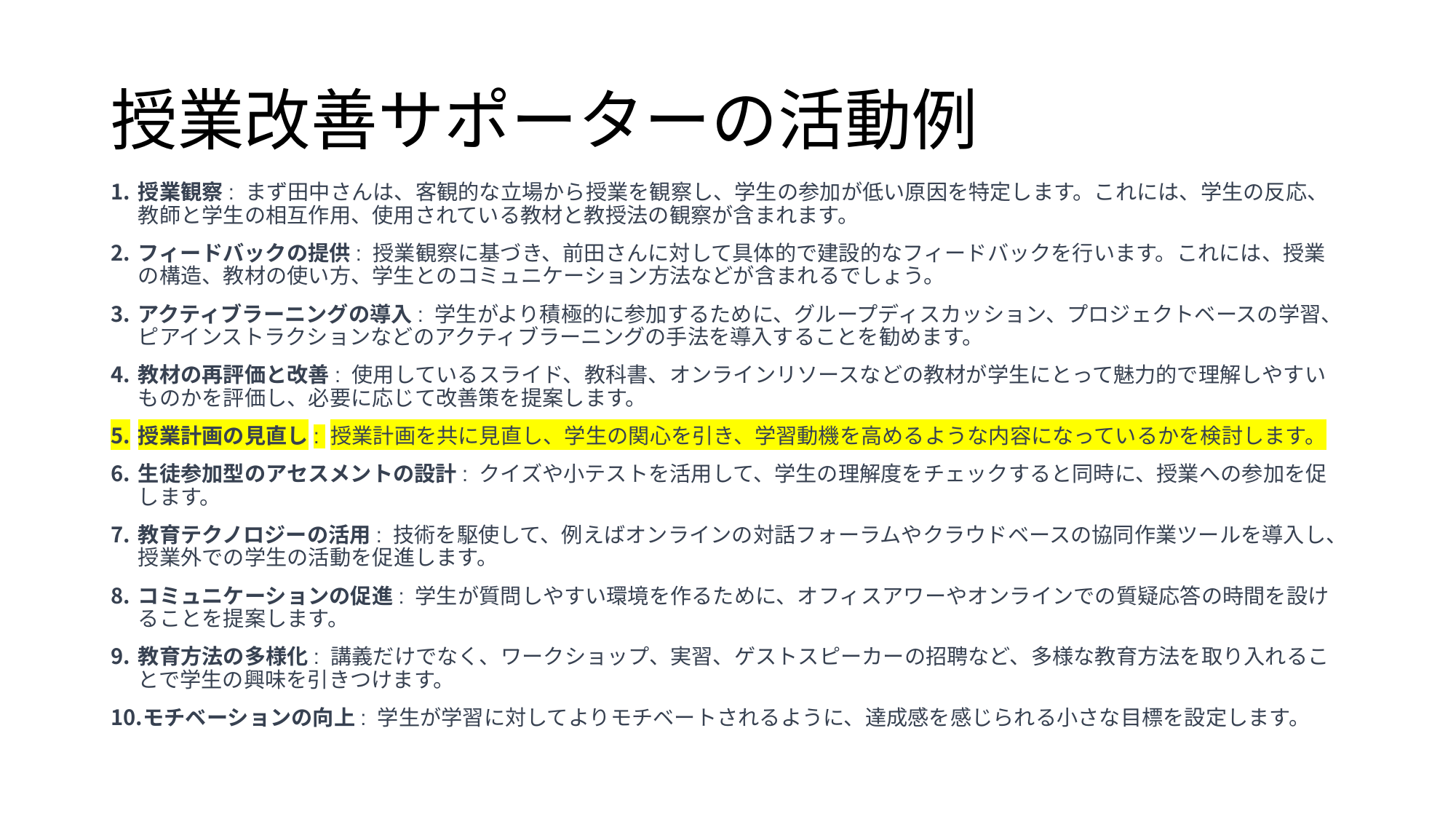

# 授業改善サポーターの活動例
授業観察: まず田中さんは、客観的な立場から授業を観察し、学生の参加が低い原因を特定します。これには、学生の反応、教師と学生の相互作用、使用されている教材と教授法の観察が含まれます。
フィードバックの提供: 授業観察に基づき、前田さんに対して具体的で建設的なフィードバックを行います。これには、授業の構造、教材の使い方、学生とのコミュニケーション方法などが含まれるでしょう。
アクティブラーニングの導入: 学生がより積極的に参加するために、グループディスカッション、プロジェクトベースの学習、ピアインストラクションなどのアクティブラーニングの手法を導入することを勧めます。
教材の再評価と改善: 使用しているスライド、教科書、オンラインリソースなどの教材が学生にとって魅力的で理解しやすいものかを評価し、必要に応じて改善策を提案します。
授業計画の見直し: 授業計画を共に見直し、学生の関心を引き、学習動機を高めるような内容になっているかを検討します。
生徒参加型のアセスメントの設計: クイズや小テストを活用して、学生の理解度をチェックすると同時に、授業への参加を促します。
教育テクノロジーの活用: 技術を駆使して、例えばオンラインの対話フォーラムやクラウドベースの協同作業ツールを導入し、授業外での学生の活動を促進します。
コミュニケーションの促進: 学生が質問しやすい環境を作るために、オフィスアワーやオンラインでの質疑応答の時間を設けることを提案します。
教育方法の多様化: 講義だけでなく、ワークショップ、実習、ゲストスピーカーの招聘など、多様な教育方法を取り入れることで学生の興味を引きつけます。
モチベーションの向上: 学生が学習に対してよりモチベートされるように、達成感を感じられる小さな目標を設定します。